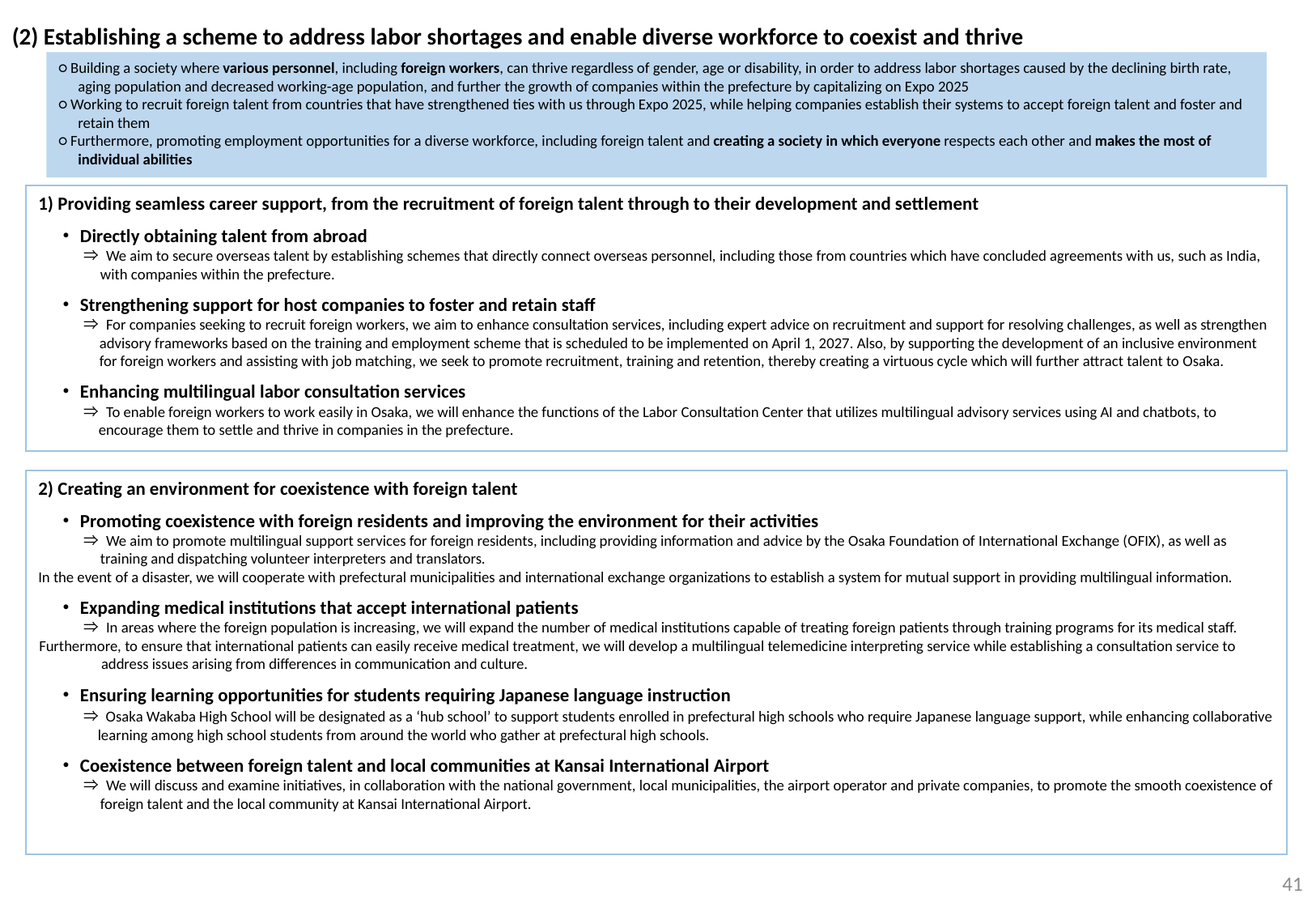

(2) Establishing a scheme to address labor shortages and enable diverse workforce to coexist and thrive
○ Building a society where various personnel, including foreign workers, can thrive regardless of gender, age or disability, in order to address labor shortages caused by the declining birth rate, aging population and decreased working-age population, and further the growth of companies within the prefecture by capitalizing on Expo 2025
○ Working to recruit foreign talent from countries that have strengthened ties with us through Expo 2025, while helping companies establish their systems to accept foreign talent and foster and retain them
○ Furthermore, promoting employment opportunities for a diverse workforce, including foreign talent and creating a society in which everyone respects each other and makes the most of individual abilities
1) Providing seamless career support, from the recruitment of foreign talent through to their development and settlement
　・Directly obtaining talent from abroad
　　　⇒ We aim to secure overseas talent by establishing schemes that directly connect overseas personnel, including those from countries which have concluded agreements with us, such as India, with companies within the prefecture.
　・Strengthening support for host companies to foster and retain staff
　　　⇒ For companies seeking to recruit foreign workers, we aim to enhance consultation services, including expert advice on recruitment and support for resolving challenges, as well as strengthen advisory frameworks based on the training and employment scheme that is scheduled to be implemented on April 1, 2027. Also, by supporting the development of an inclusive environment for foreign workers and assisting with job matching, we seek to promote recruitment, training and retention, thereby creating a virtuous cycle which will further attract talent to Osaka.
　・Enhancing multilingual labor consultation services
　　　⇒ To enable foreign workers to work easily in Osaka, we will enhance the functions of the Labor Consultation Center that utilizes multilingual advisory services using AI and chatbots, to encourage them to settle and thrive in companies in the prefecture.
2) Creating an environment for coexistence with foreign talent
　・Promoting coexistence with foreign residents and improving the environment for their activities
　　　⇒ We aim to promote multilingual support services for foreign residents, including providing information and advice by the Osaka Foundation of International Exchange (OFIX), as well as training and dispatching volunteer interpreters and translators.
In the event of a disaster, we will cooperate with prefectural municipalities and international exchange organizations to establish a system for mutual support in providing multilingual information.
　・Expanding medical institutions that accept international patients
　　　⇒ In areas where the foreign population is increasing, we will expand the number of medical institutions capable of treating foreign patients through training programs for its medical staff.
Furthermore, to ensure that international patients can easily receive medical treatment, we will develop a multilingual telemedicine interpreting service while establishing a consultation service to address issues arising from differences in communication and culture.
　・Ensuring learning opportunities for students requiring Japanese language instruction
　　   ⇒ Osaka Wakaba High School will be designated as a ‘hub school’ to support students enrolled in prefectural high schools who require Japanese language support, while enhancing collaborative learning among high school students from around the world who gather at prefectural high schools.
　・Coexistence between foreign talent and local communities at Kansai International Airport
　　　⇒ We will discuss and examine initiatives, in collaboration with the national government, local municipalities, the airport operator and private companies, to promote the smooth coexistence of foreign talent and the local community at Kansai International Airport.

41